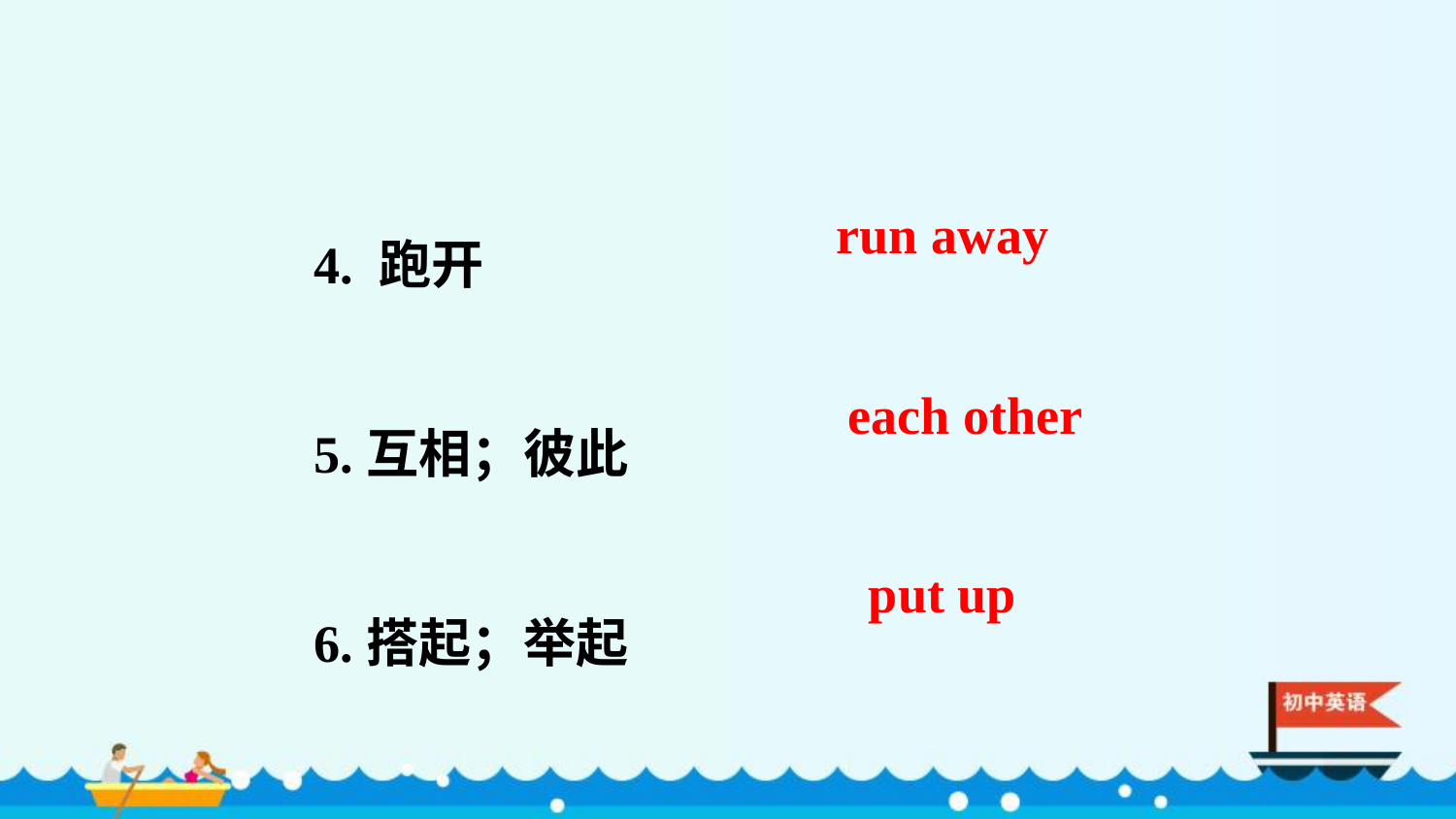

4. 跑开
5.互相；彼此
6.搭起；举起
run away
each other
put up